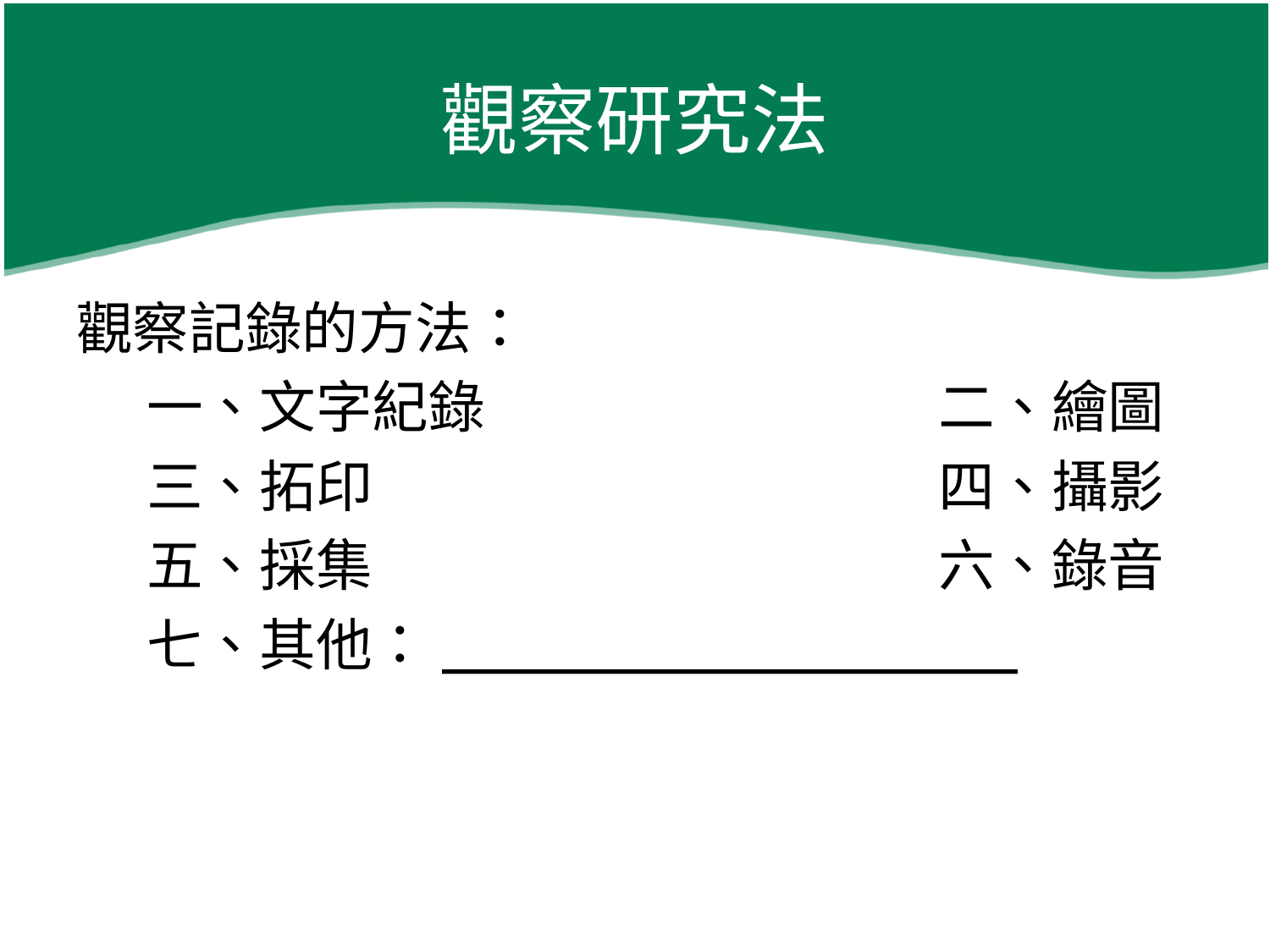

# 觀察研究法
觀察記錄的方法：
  一、文字紀錄                二、繪圖
  三、拓印                    四、攝影
  五、採集                    六、錄音
  七、其他：_________________